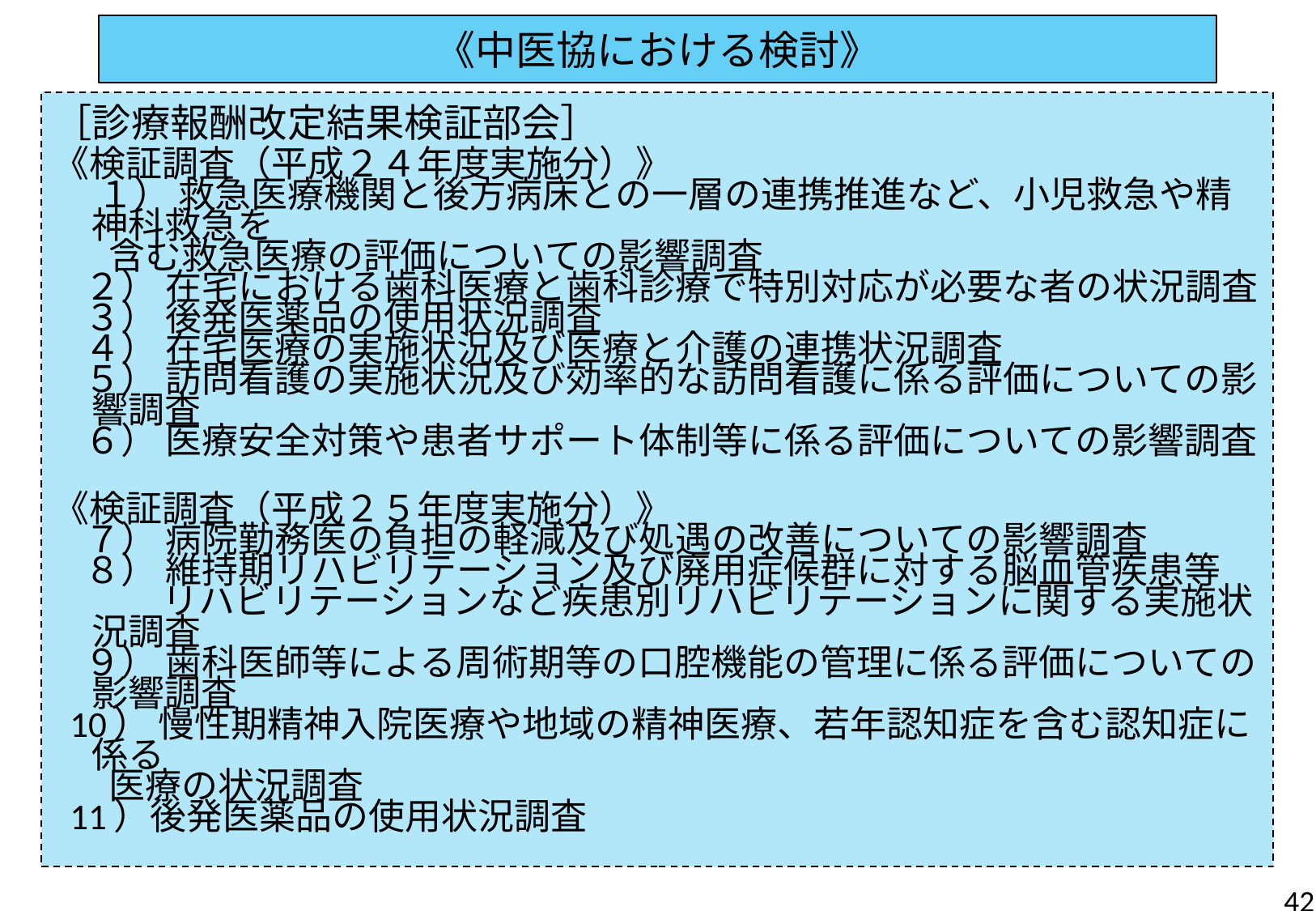

《中医協における検討》
［診療報酬改定結果検証部会］
《検証調査（平成２４年度実施分）》
　 １） 救急医療機関と後方病床との一層の連携推進など、小児救急や精神科救急を
      含む救急医療の評価についての影響調査
   ２） 在宅における歯科医療と歯科診療で特別対応が必要な者の状況調査
   ３） 後発医薬品の使用状況調査
   ４） 在宅医療の実施状況及び医療と介護の連携状況調査
   ５） 訪問看護の実施状況及び効率的な訪問看護に係る評価についての影響調査
   ６） 医療安全対策や患者サポート体制等に係る評価についての影響調査

《検証調査（平成２５年度実施分）》
   ７） 病院勤務医の負担の軽減及び処遇の改善についての影響調査
   ８） 維持期リハビリテーション及び廃用症候群に対する脳血管疾患等
　　　リハビリテーションなど疾患別リハビリテーションに関する実施状況調査
   ９） 歯科医師等による周術期等の口腔機能の管理に係る評価についての影響調査
  10） 慢性期精神入院医療や地域の精神医療、若年認知症を含む認知症に係る
      医療の状況調査
  11）後発医薬品の使用状況調査
42